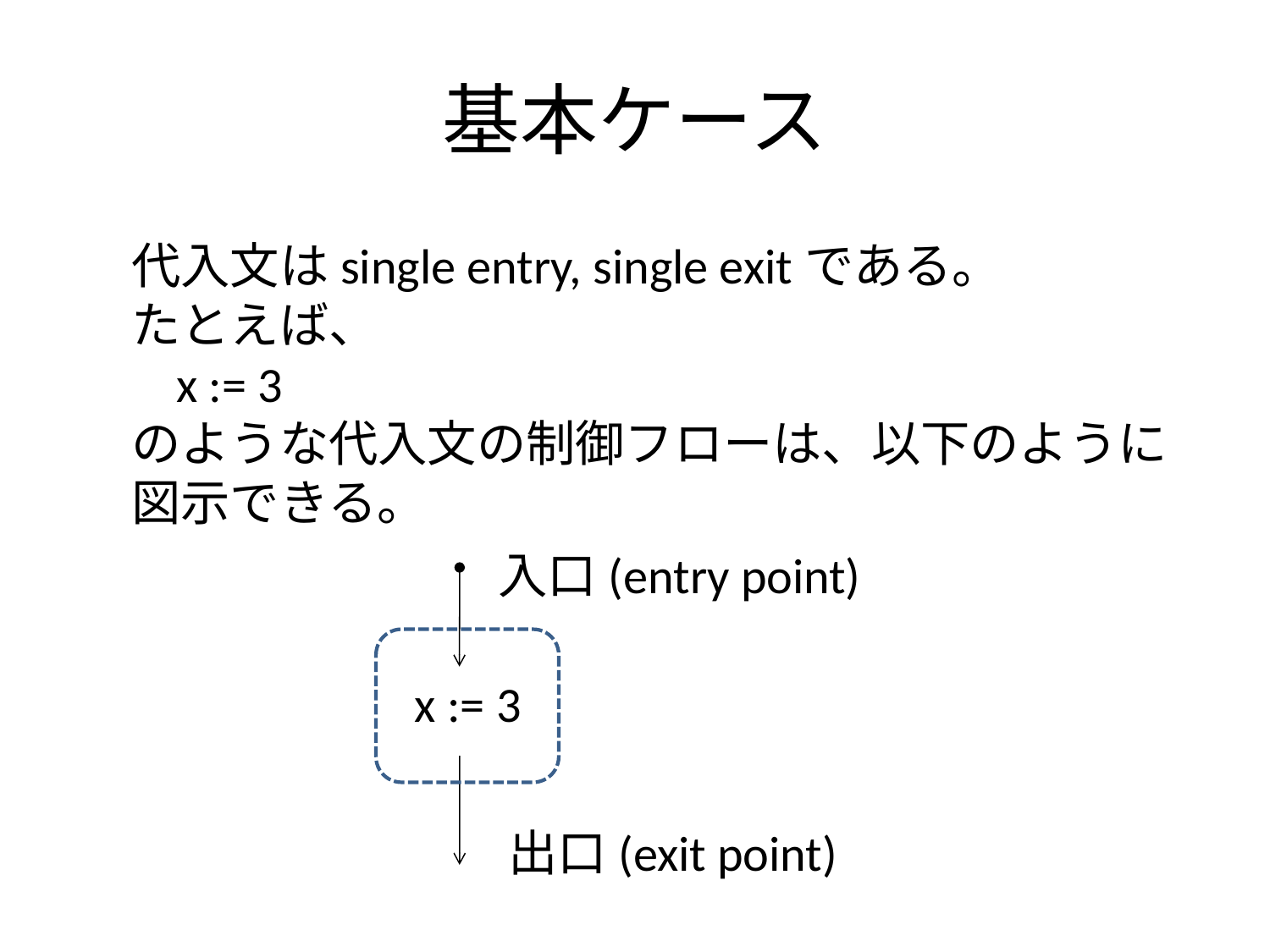

# 基本ケース
代入文はsingle entry, single exitである。
たとえば、
    x := 3
のような代入文の制御フローは、以下のように図示できる。
入口(entry point)

 x := 3
出口(exit point)